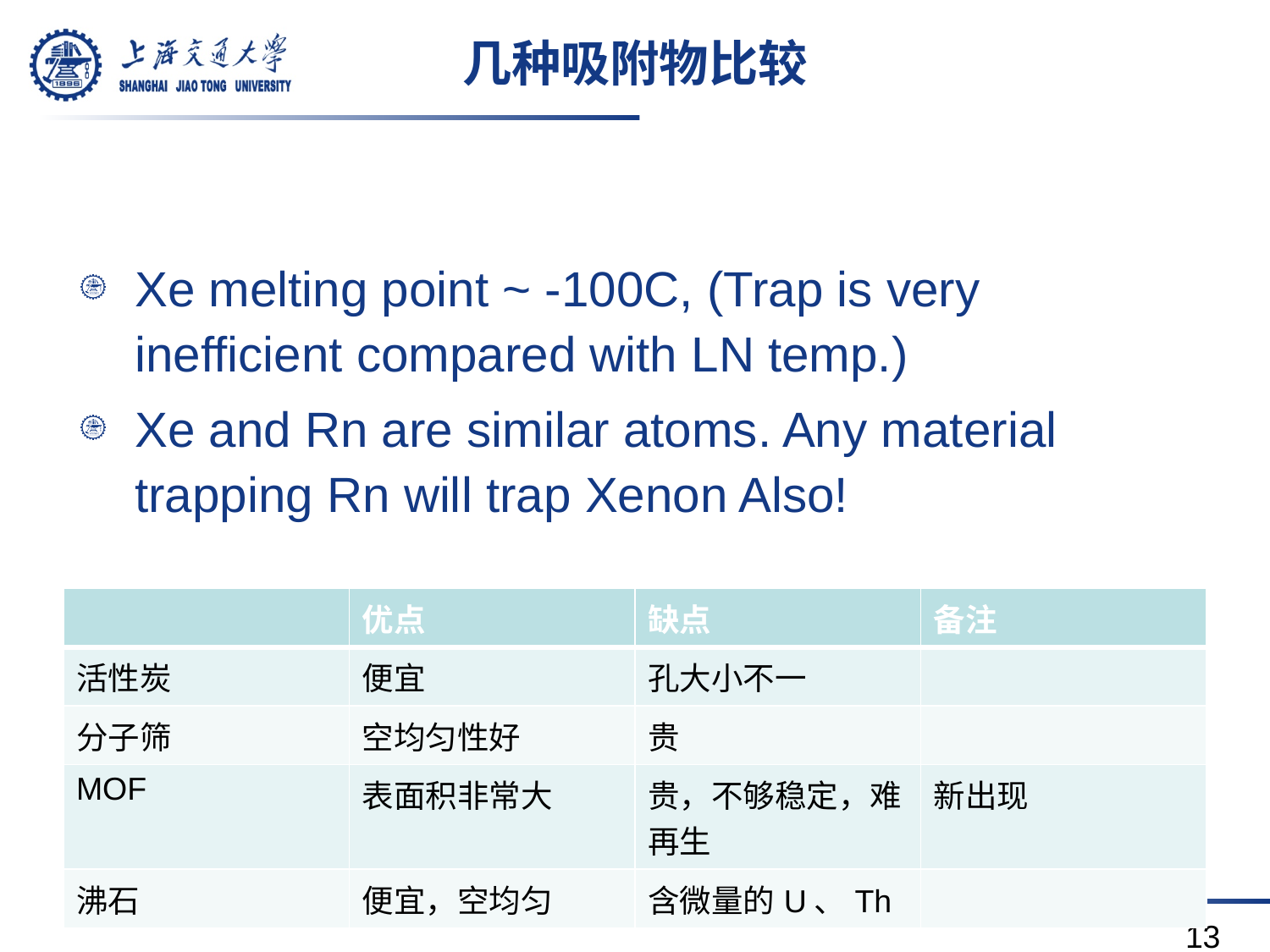

# 几种吸附物比较

Xe melting point ~ -100C, (Trap is very inefficient compared with LN temp.)
Xe and Rn are similar atoms. Any material trapping Rn will trap Xenon Also!

|  | 优点 | 缺点 | 备注 |
| --- | --- | --- | --- |
| 活性炭 | 便宜 | 孔大小不一 |  |
| 分子筛 | 空均匀性好 | 贵 |  |
| MOF | 表面积非常大 | 贵，不够稳定，难再生 | 新出现 |
| 沸石 | 便宜，空均匀 | 含微量的U、Th |  |